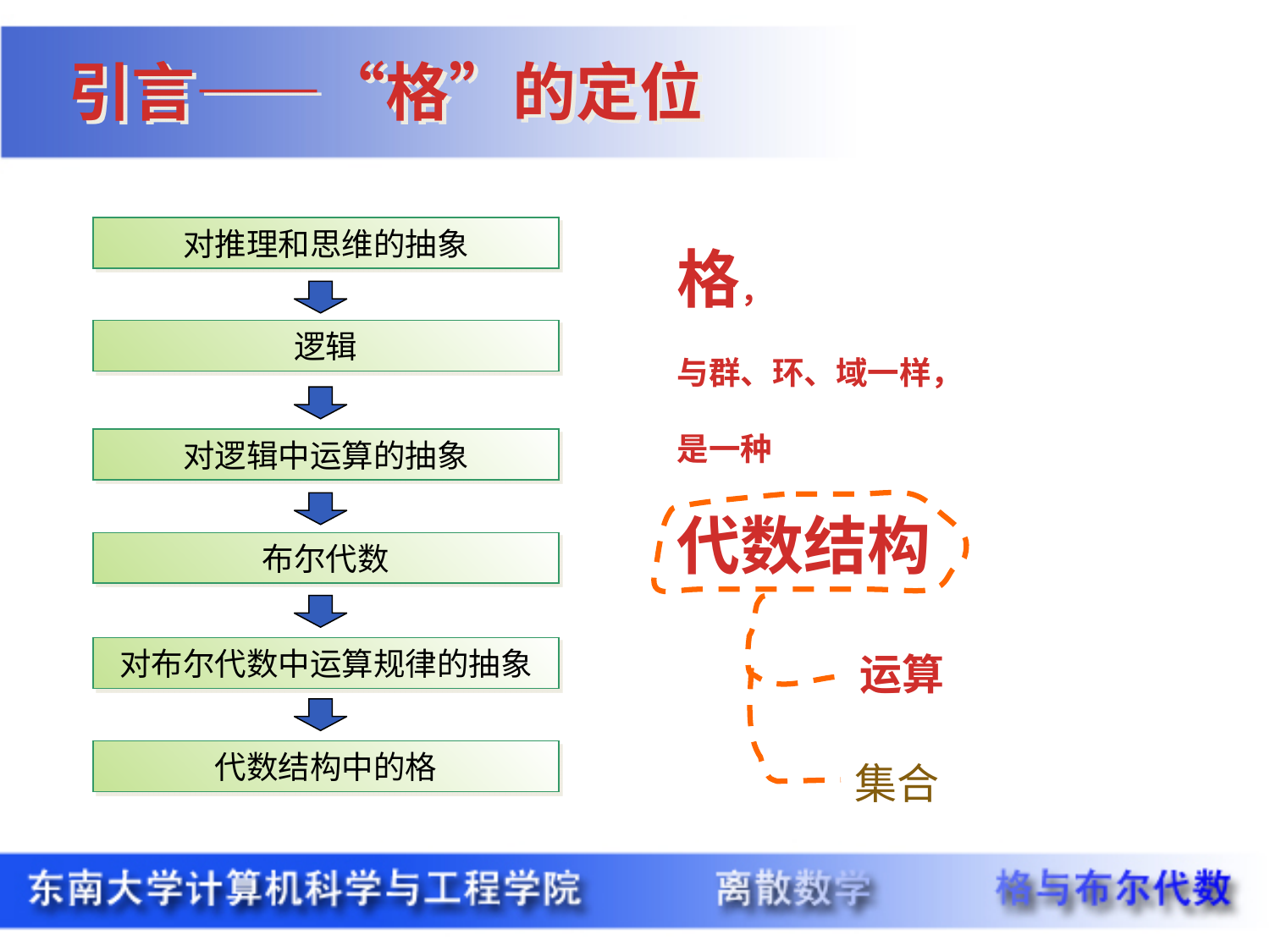

引言——“格”的定位
对推理和思维的抽象
格，

与群、环、域一样，

是一种

代数结构

逻辑

对逻辑中运算的抽象

布尔代数

对布尔代数中运算规律的抽象

运算

集合

代数结构中的格